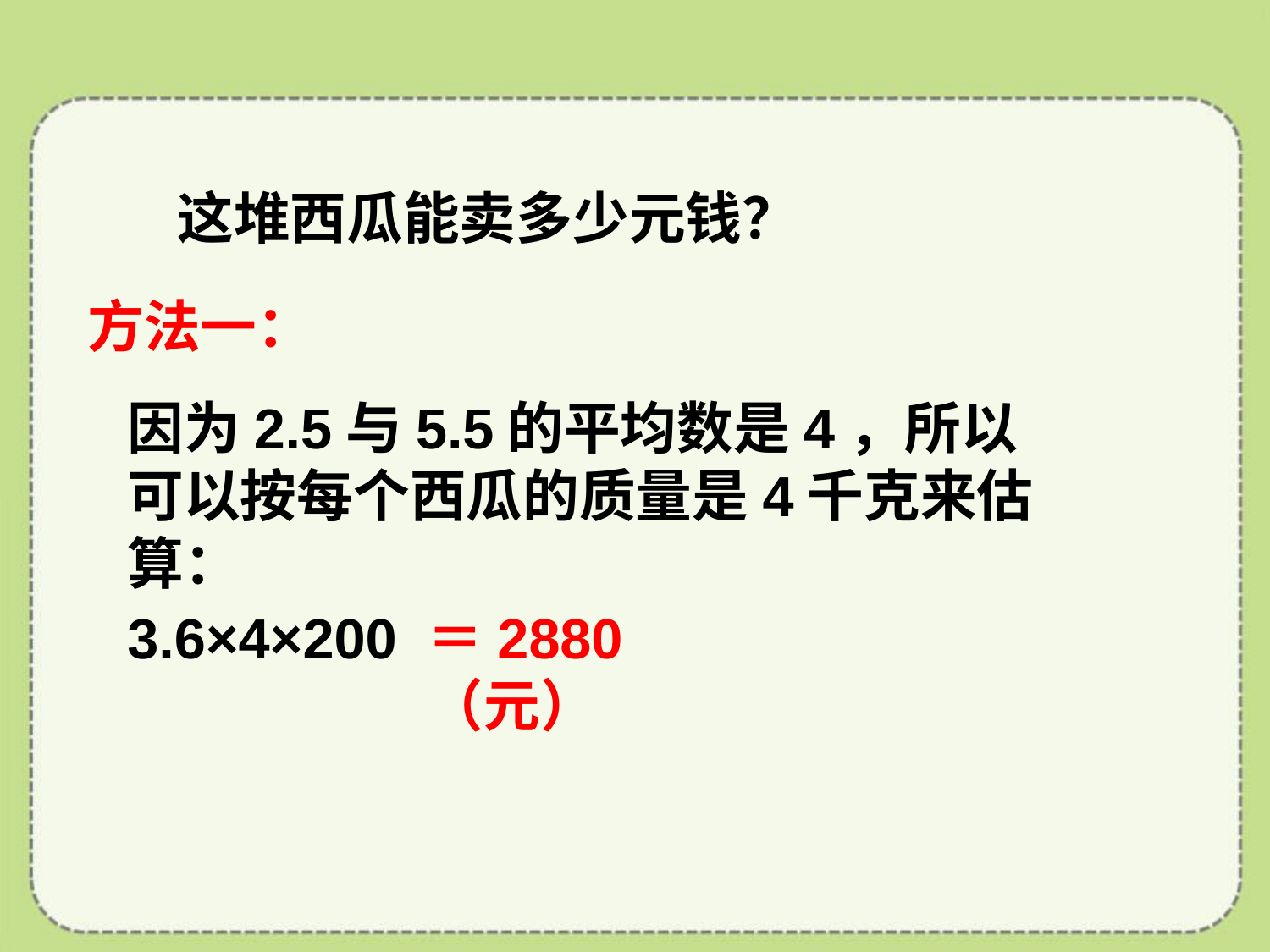

这堆西瓜能卖多少元钱？
方法一：
因为2.5与5.5的平均数是4，所以可以按每个西瓜的质量是4千克来估算：
3.6×4×200
＝2880（元）